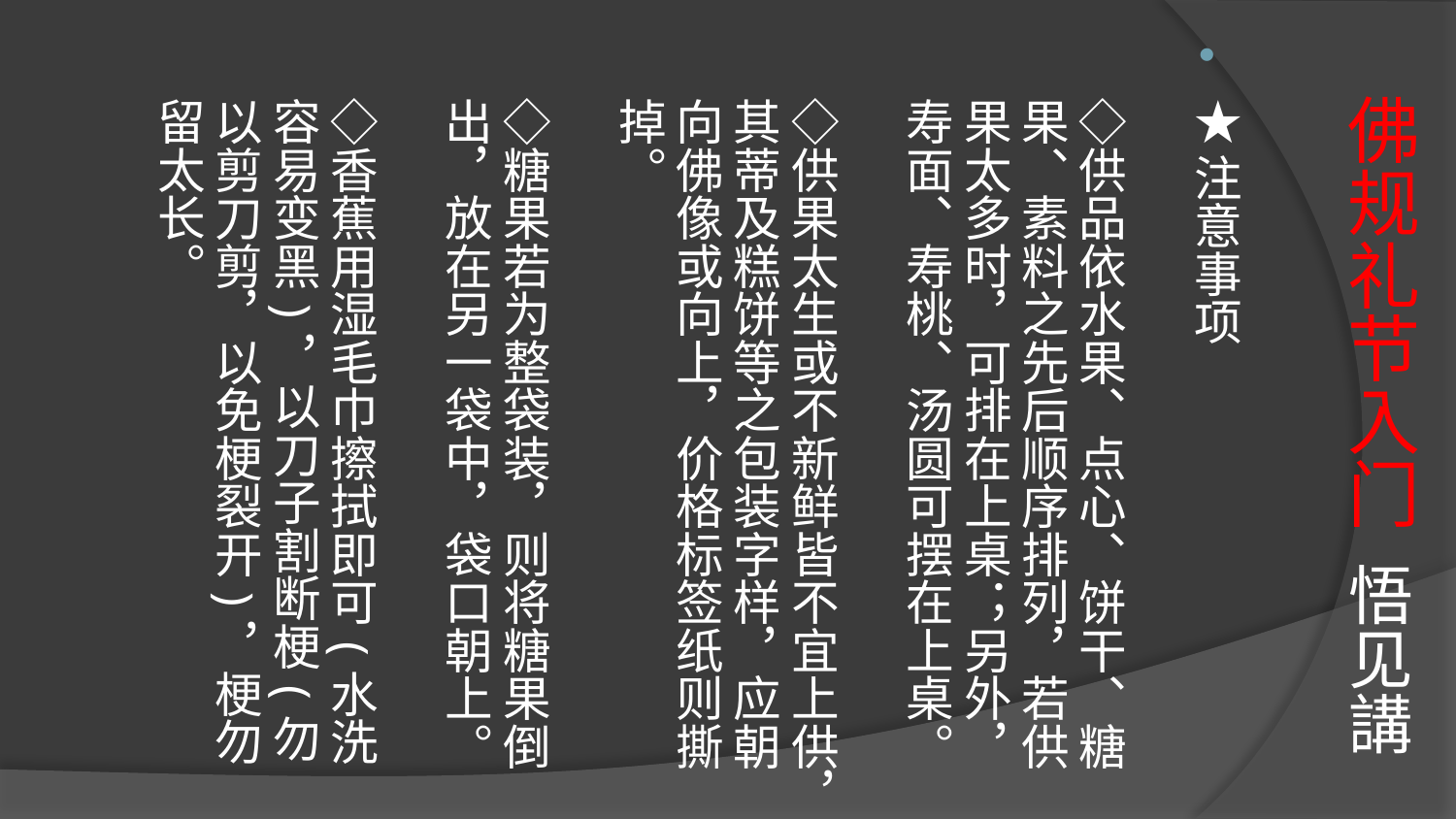

# 佛规礼节入门  悟见講
★注意事项
◇供品依水果、点心、饼干、糖果、素料之先后顺序排列，若供果太多时，可排在上桌；另外，寿面、寿桃、汤圆可摆在上桌。
◇供果太生或不新鲜皆不宜上供，其蒂及糕饼等之包装字样，应朝向佛像或向上，价格标签纸则撕掉。
◇糖果若为整袋装，则将糖果倒出，放在另一袋中，袋口朝上。
◇香蕉用湿毛巾擦拭即可(水洗容易变黑)，以刀子割断梗(勿以剪刀剪，以免梗裂开)，梗勿留太长。